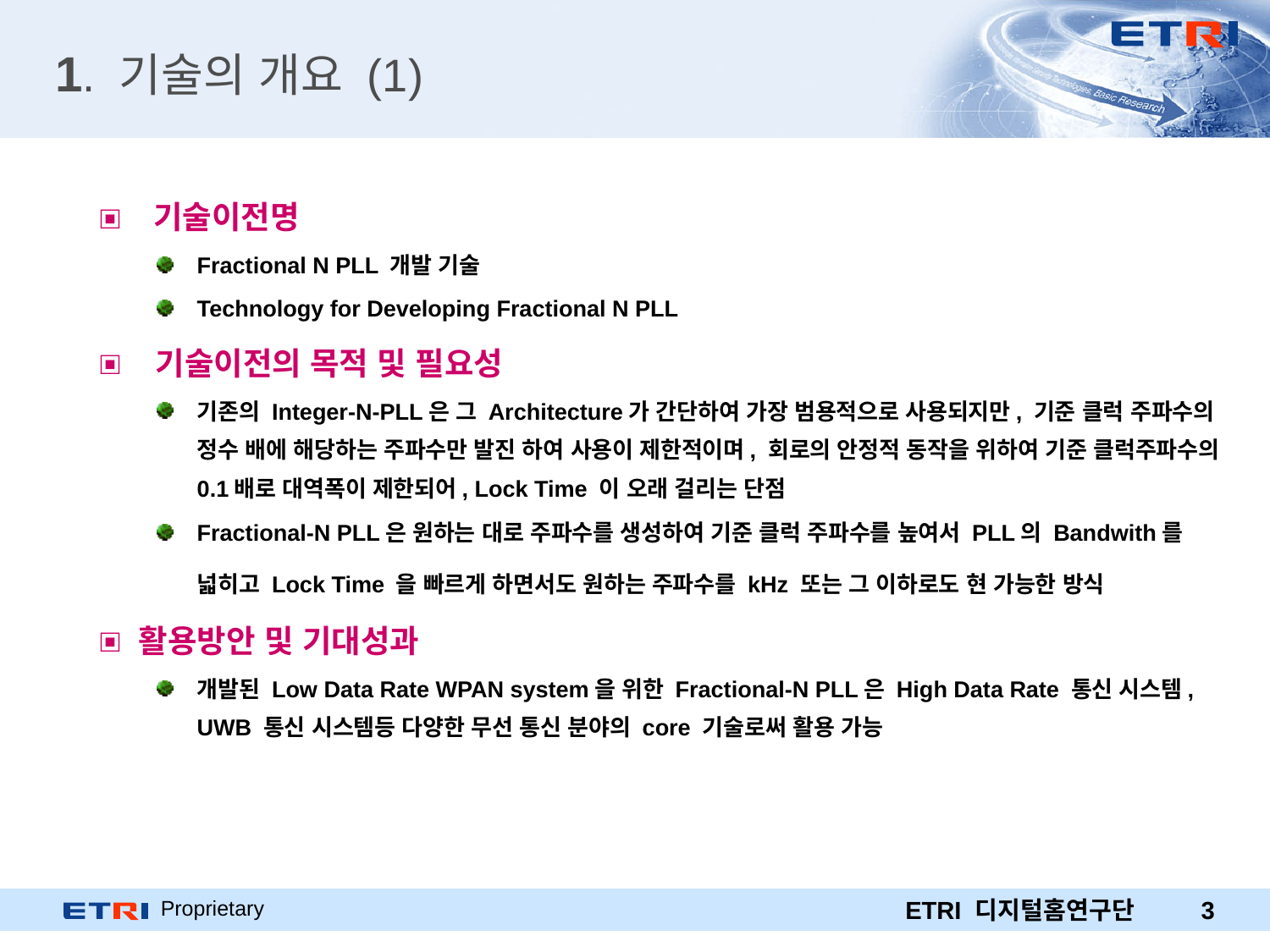

# 1. 기술의 개요 (1)
 기술이전명
Fractional N PLL 개발 기술
Technology for Developing Fractional N PLL
 기술이전의 목적 및 필요성
기존의 Integer-N-PLL은 그 Architecture가 간단하여 가장 범용적으로 사용되지만, 기준 클럭 주파수의 정수 배에 해당하는 주파수만 발진 하여 사용이 제한적이며, 회로의 안정적 동작을 위하여 기준 클럭주파수의 0.1배로 대역폭이 제한되어, Lock Time 이 오래 걸리는 단점
Fractional-N PLL은 원하는 대로 주파수를 생성하여 기준 클럭 주파수를 높여서 PLL의 Bandwith를  넓히고 Lock Time 을 빠르게 하면서도 원하는 주파수를 kHz 또는 그 이하로도 현 가능한 방식
활용방안 및 기대성과
개발된 Low Data Rate WPAN system을 위한 Fractional-N PLL은 High Data Rate 통신 시스템, UWB 통신 시스템등 다양한 무선 통신 분야의 core 기술로써 활용 가능
ETRI 디지털홈연구단
3